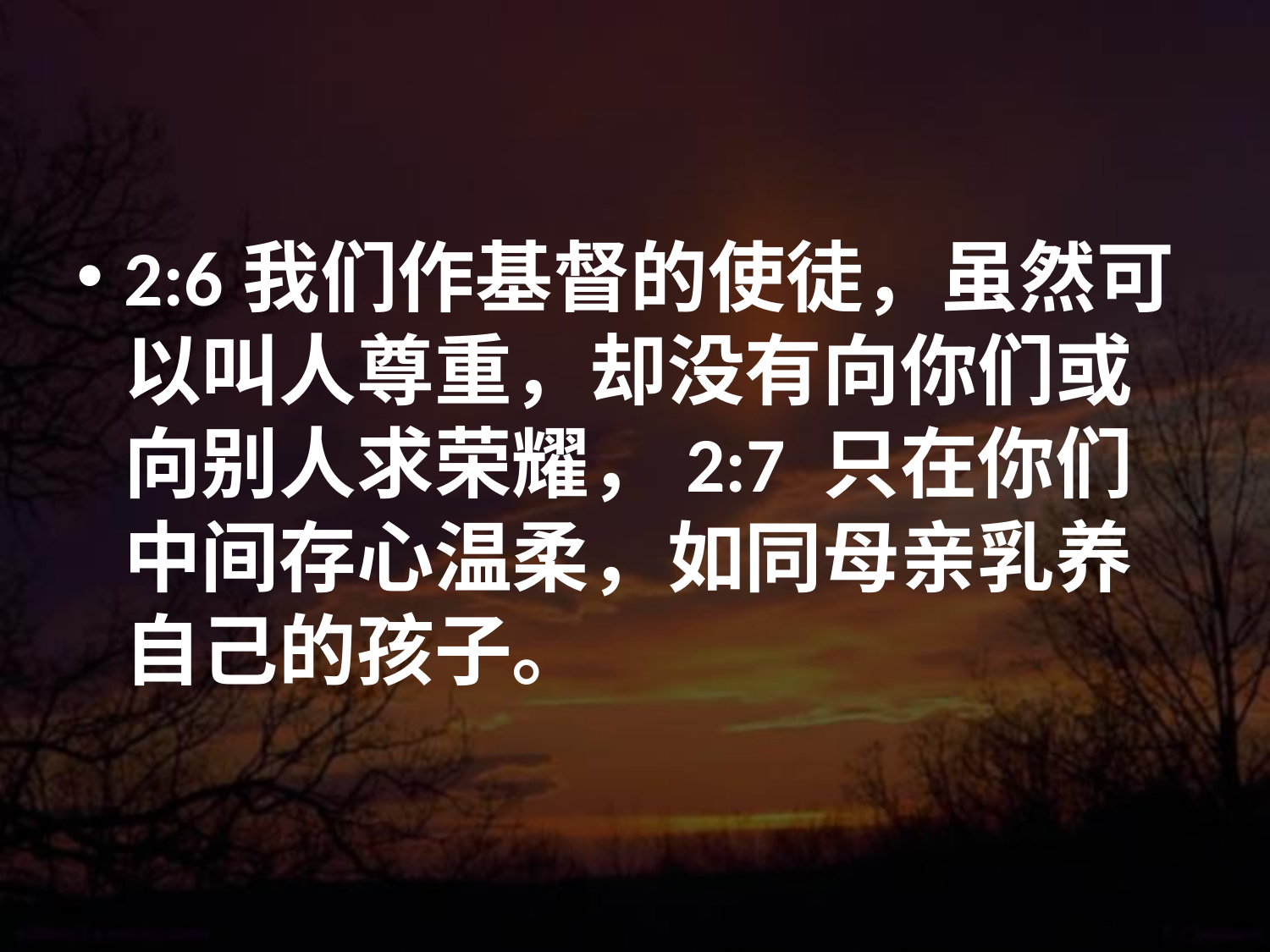

#
2:6我们作基督的使徒，虽然可以叫人尊重，却没有向你们或向别人求荣耀，2:7 只在你们中间存心温柔，如同母亲乳养自己的孩子。